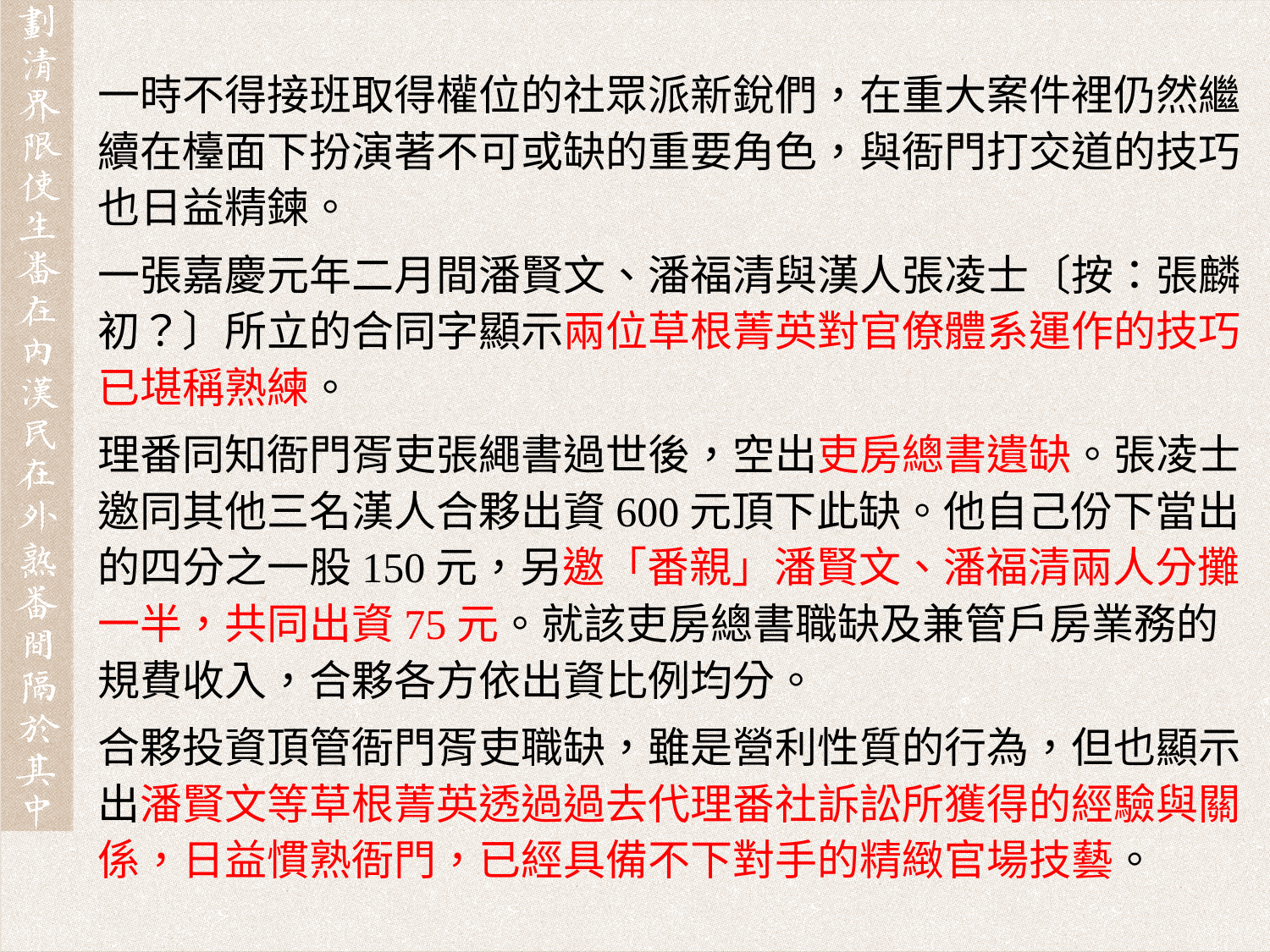

一時不得接班取得權位的社眾派新銳們，在重大案件裡仍然繼續在檯面下扮演著不可或缺的重要角色，與衙門打交道的技巧也日益精鍊。
一張嘉慶元年二月間潘賢文、潘福清與漢人張凌士〔按：張麟初？〕所立的合同字顯示兩位草根菁英對官僚體系運作的技巧已堪稱熟練。
理番同知衙門胥吏張繩書過世後，空出吏房總書遺缺。張凌士邀同其他三名漢人合夥出資600元頂下此缺。他自己份下當出的四分之一股150元，另邀「番親」潘賢文、潘福清兩人分攤一半，共同出資75元。就該吏房總書職缺及兼管戶房業務的規費收入，合夥各方依出資比例均分。
合夥投資頂管衙門胥吏職缺，雖是營利性質的行為，但也顯示出潘賢文等草根菁英透過過去代理番社訴訟所獲得的經驗與關係，日益慣熟衙門，已經具備不下對手的精緻官場技藝。